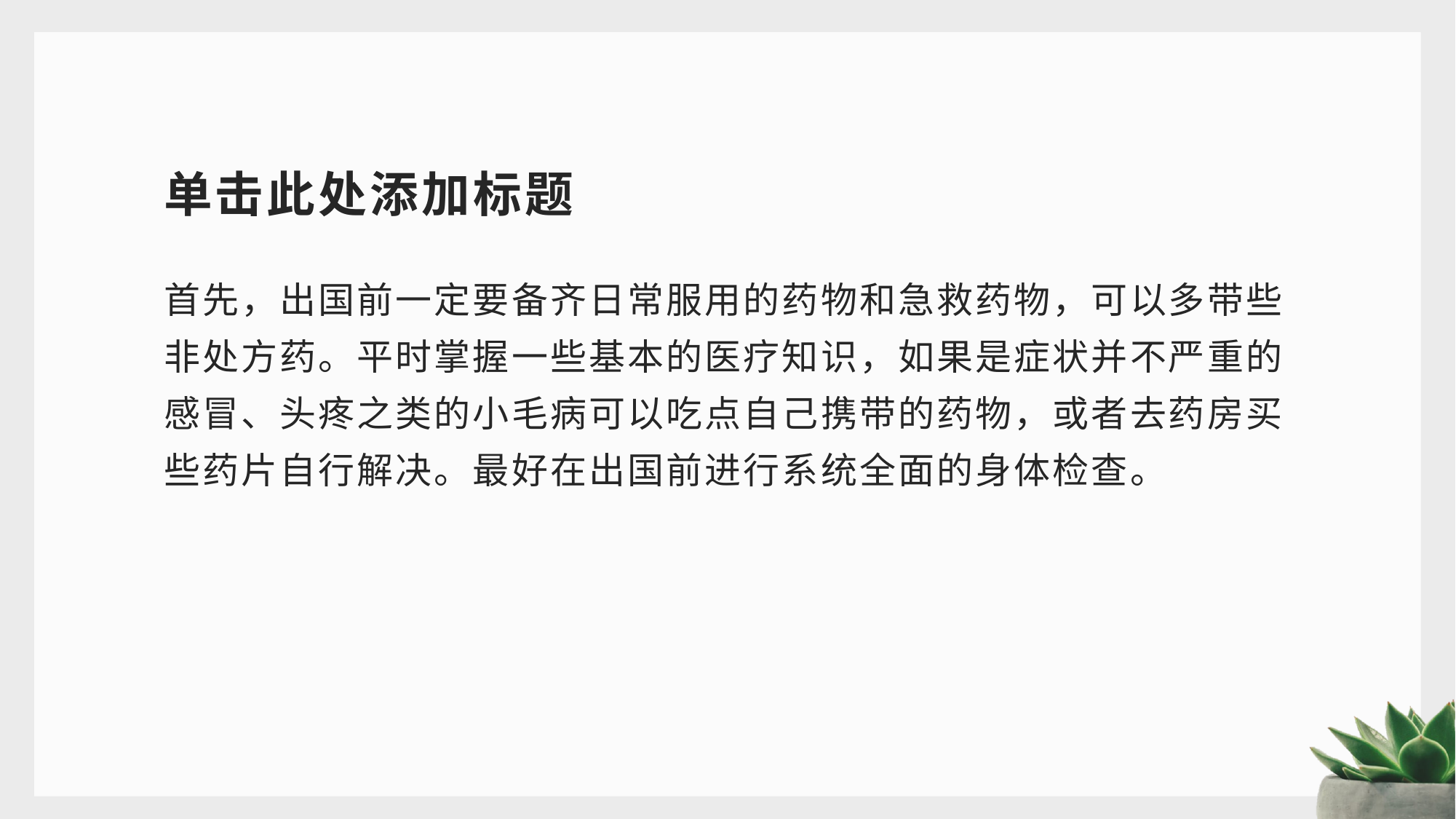

# 单击此处添加标题
首先，出国前一定要备齐日常服用的药物和急救药物，可以多带些非处方药。平时掌握一些基本的医疗知识，如果是症状并不严重的感冒、头疼之类的小毛病可以吃点自己携带的药物，或者去药房买些药片自行解决。最好在出国前进行系统全面的身体检查。